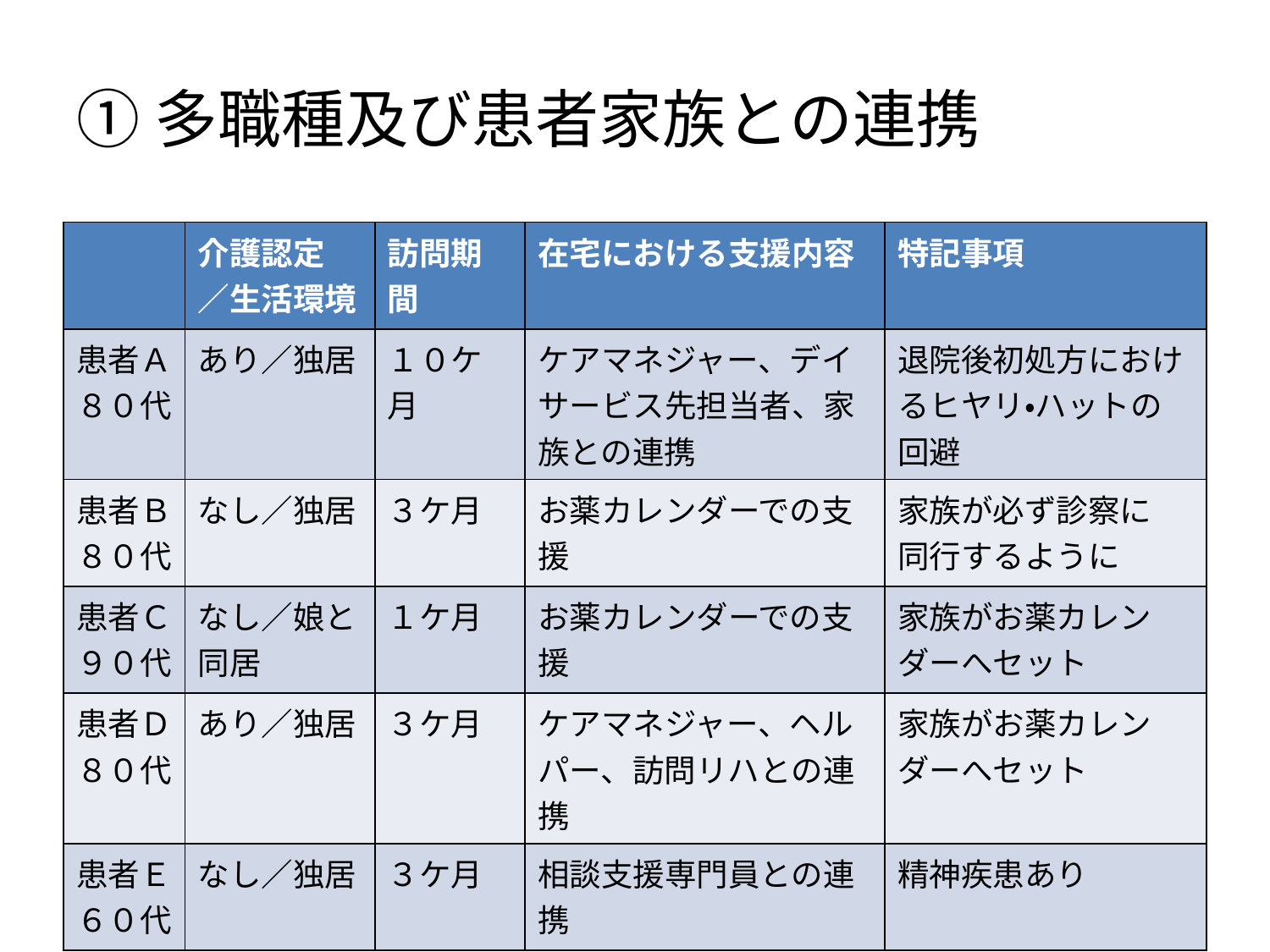

# ①多職種及び患者家族との連携
|  | 介護認定 ／生活環境 | 訪問期間 | 在宅における支援内容 | 特記事項 |
| --- | --- | --- | --- | --- |
| 患者Ａ ８０代 | あり／独居 | １０ケ月 | ケアマネジャー、デイサービス先担当者、家族との連携 | 退院後初処方におけるヒヤリ・ハットの回避 |
| 患者Ｂ ８０代 | なし／独居 | ３ケ月 | お薬カレンダーでの支援 | 家族が必ず診察に 同行するように |
| 患者Ｃ ９０代 | なし／娘と同居 | １ケ月 | お薬カレンダーでの支援 | 家族がお薬カレンダーへセット |
| 患者Ｄ ８０代 | あり／独居 | ３ケ月 | ケアマネジャー、ヘルパー、訪問リハとの連携 | 家族がお薬カレンダーへセット |
| 患者Ｅ ６０代 | なし／独居 | ３ケ月 | 相談支援専門員との連携 | 精神疾患あり |